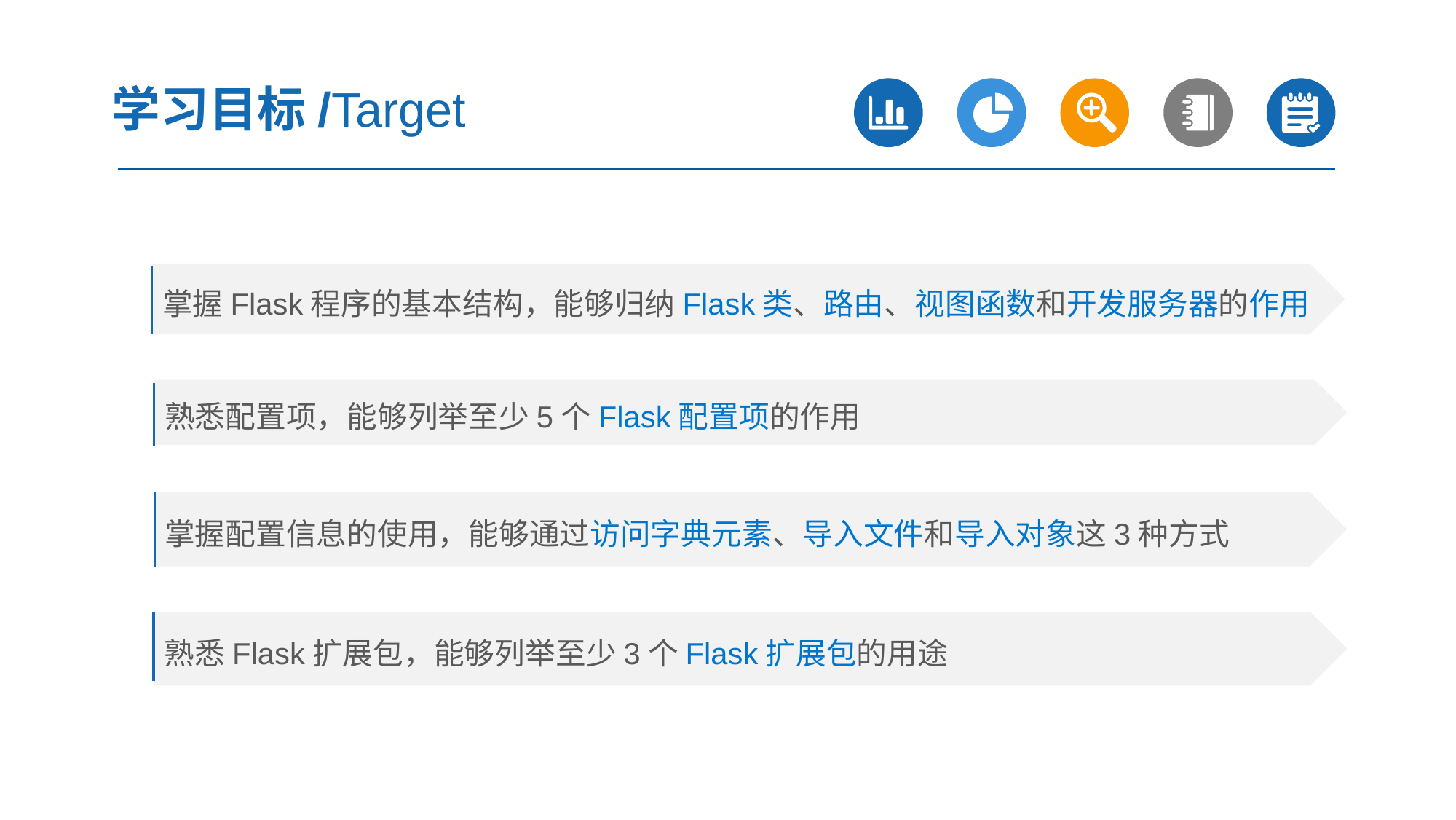

学习目标/Target
掌握Flask程序的基本结构，能够归纳Flask类、路由、视图函数和开发服务器的作用

熟悉配置项，能够列举至少5个Flask配置项的作用

掌握配置信息的使用，能够通过访问字典元素、导入文件和导入对象这3种方式

熟悉Flask扩展包，能够列举至少3个Flask扩展包的用途